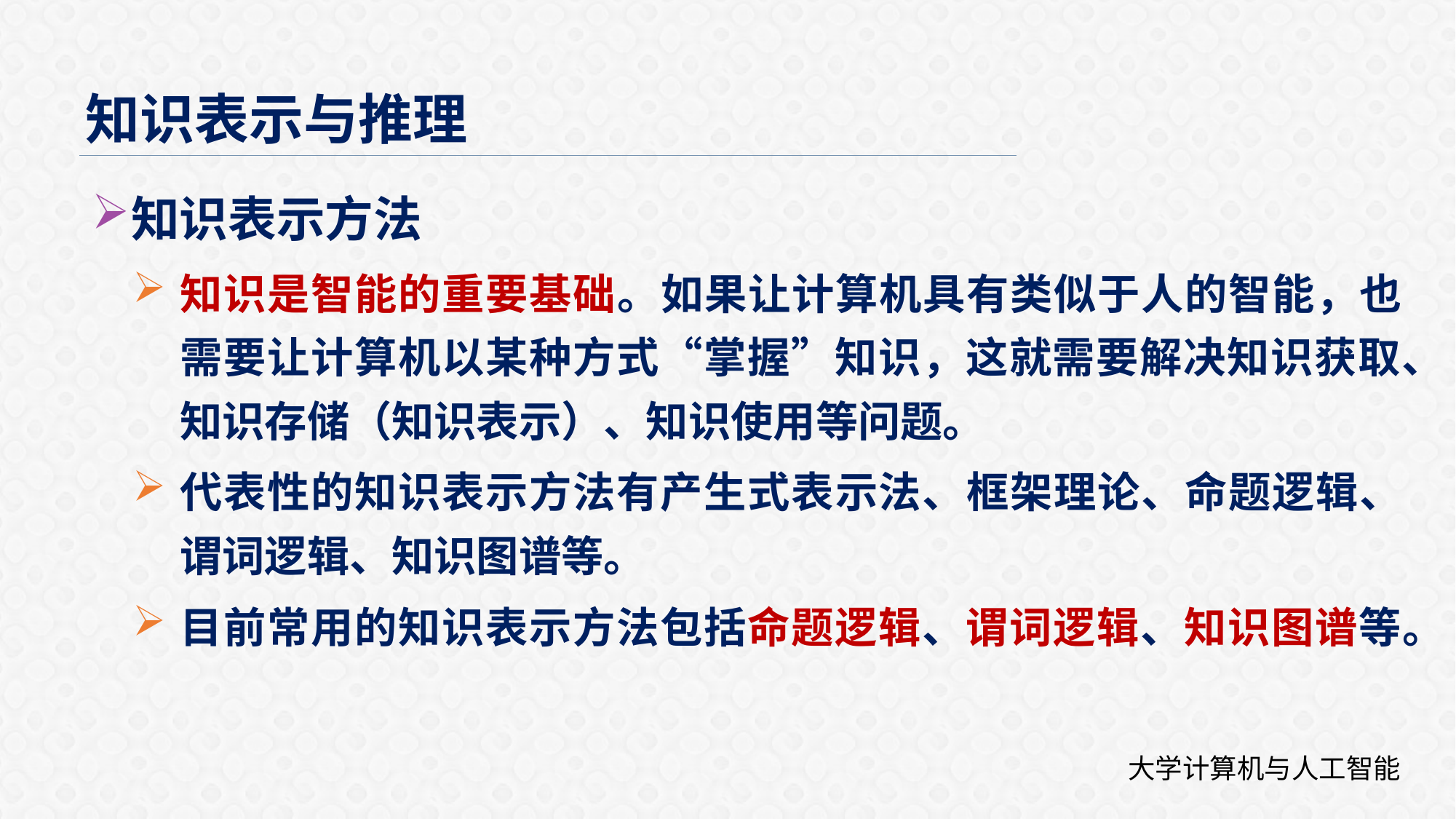

知识表示与推理
知识表示方法
知识是智能的重要基础。如果让计算机具有类似于人的智能，也需要让计算机以某种方式“掌握”知识，这就需要解决知识获取、知识存储（知识表示）、知识使用等问题。
代表性的知识表示方法有产生式表示法、框架理论、命题逻辑、谓词逻辑、知识图谱等。
目前常用的知识表示方法包括命题逻辑、谓词逻辑、知识图谱等。